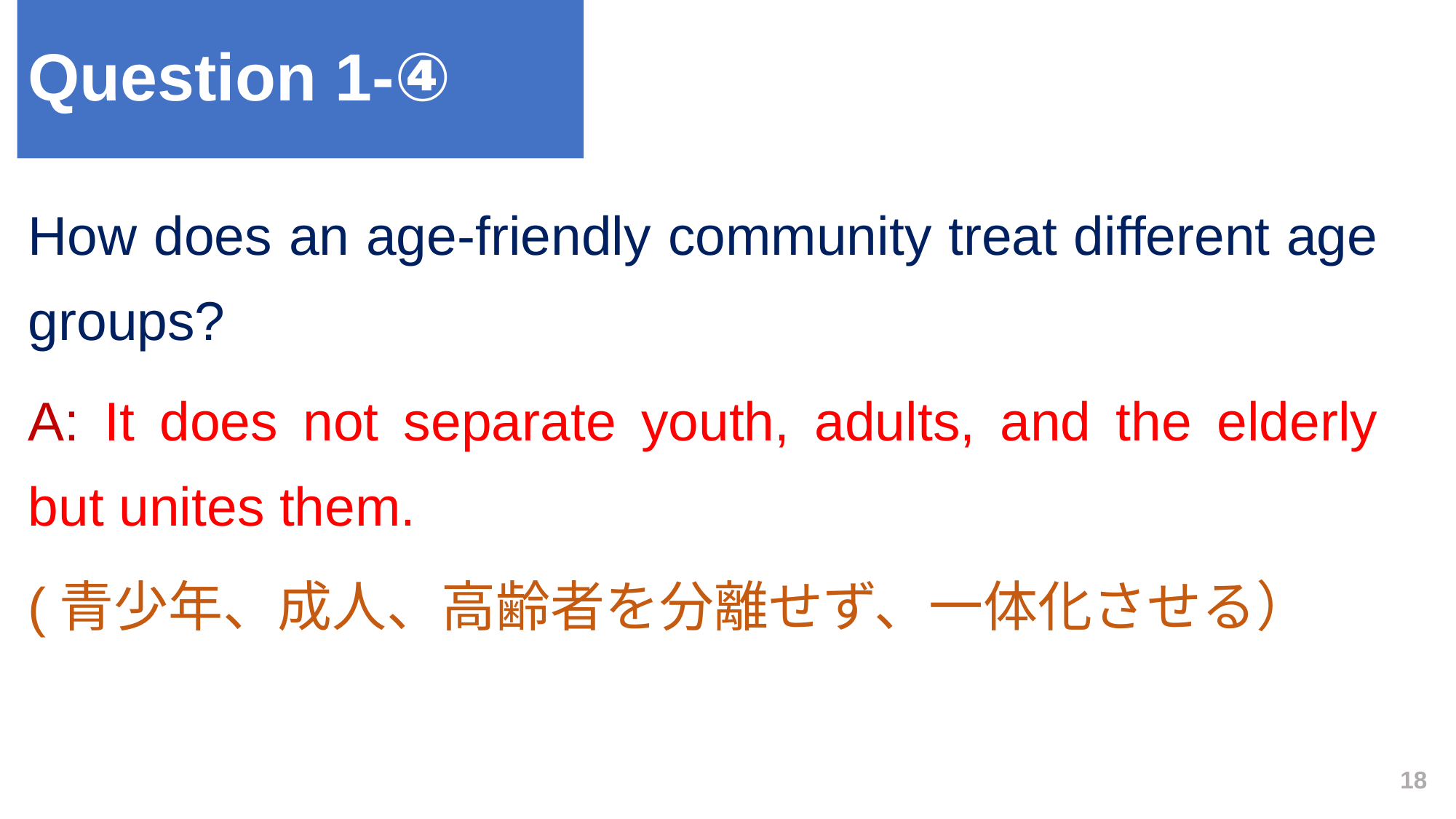

Question 1-④
How does an age-friendly community treat different age groups?
A: It does not separate youth, adults, and the elderly but unites them.
(青少年、成人、高齢者を分離せず、一体化させる）